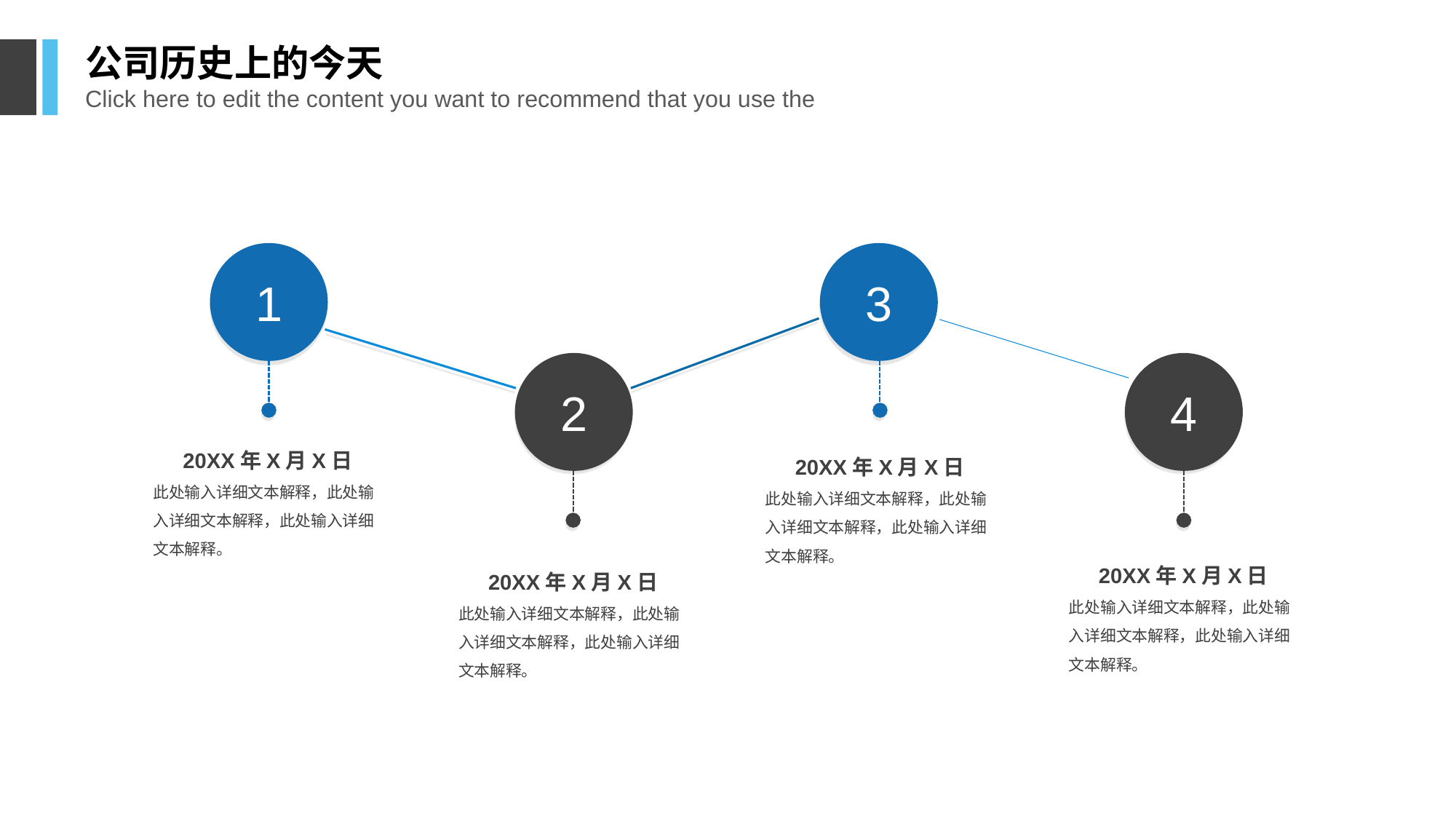

公司历史上的今天
Click here to edit the content you want to recommend that you use the
1
3
2
4
20XX年X月X日
此处输入详细文本解释，此处输入详细文本解释，此处输入详细文本解释。
20XX年X月X日
此处输入详细文本解释，此处输入详细文本解释，此处输入详细文本解释。
20XX年X月X日
此处输入详细文本解释，此处输入详细文本解释，此处输入详细文本解释。
20XX年X月X日
此处输入详细文本解释，此处输入详细文本解释，此处输入详细文本解释。